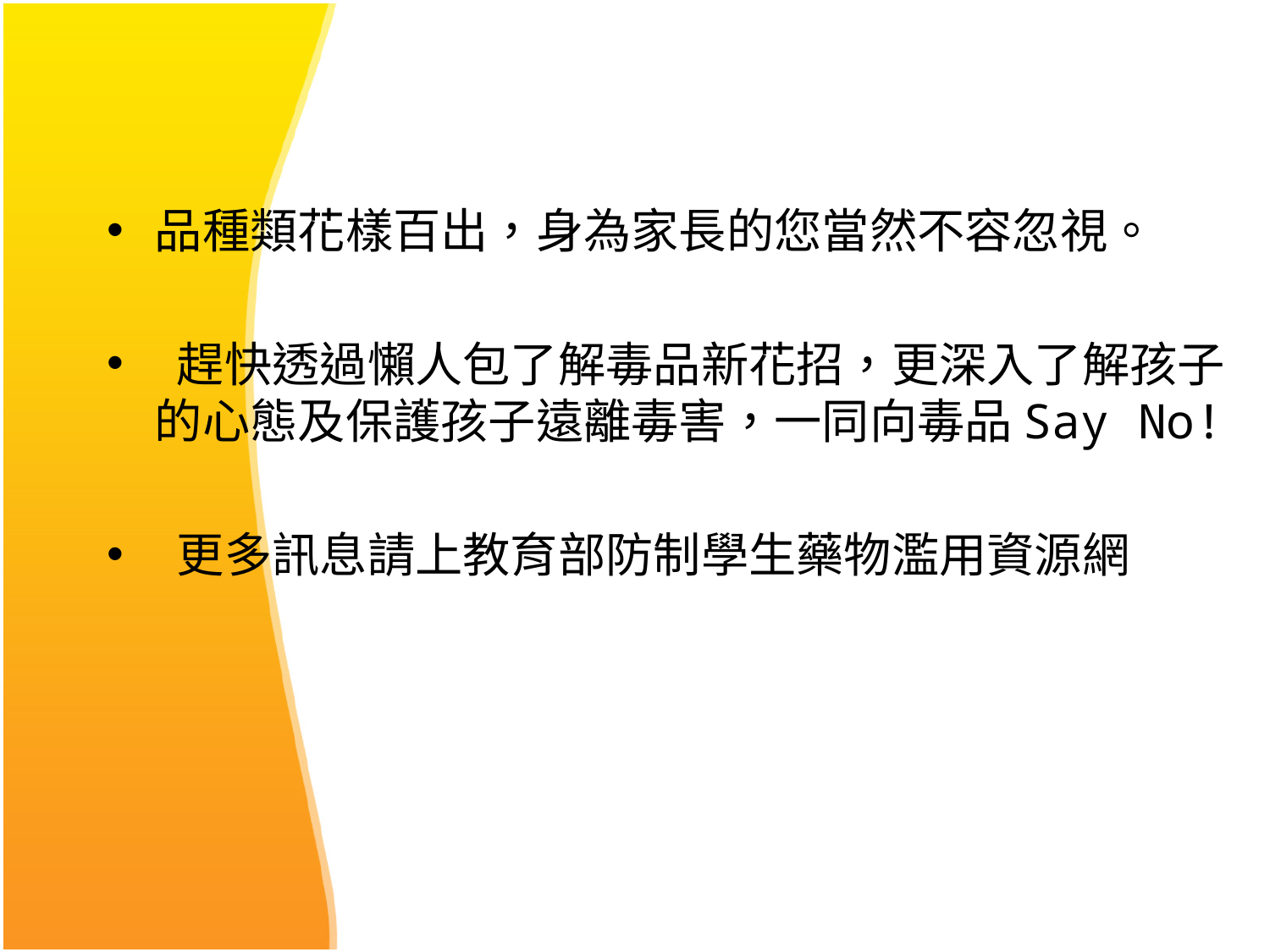

品種類花樣百出，身為家長的您當然不容忽視。

 趕快透過懶人包了解毒品新花招，更深入了解孩子的心態及保護孩子遠離毒害，一同向毒品Say No!

 更多訊息請上教育部防制學生藥物濫用資源網